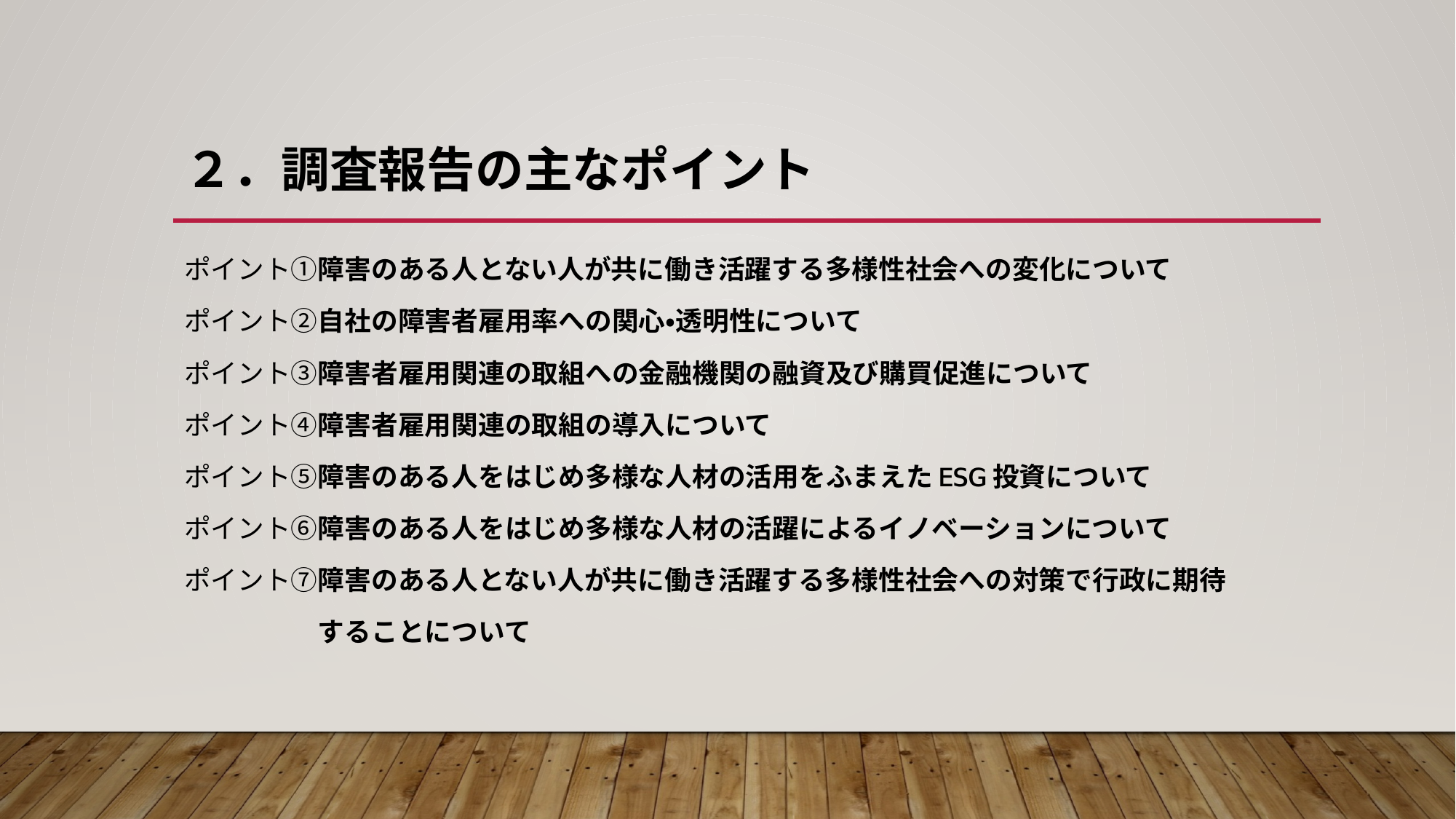

# ２．調査報告の主なポイント
ポイント①障害のある人とない人が共に働き活躍する多様性社会への変化について
ポイント②自社の障害者雇用率への関心・透明性について
ポイント③障害者雇用関連の取組への金融機関の融資及び購買促進について
ポイント④障害者雇用関連の取組の導入について
ポイント⑤障害のある人をはじめ多様な人材の活用をふまえたESG投資について
ポイント⑥障害のある人をはじめ多様な人材の活躍によるイノベーションについて
ポイント⑦障害のある人とない人が共に働き活躍する多様性社会への対策で行政に期待
　　　　　することについて